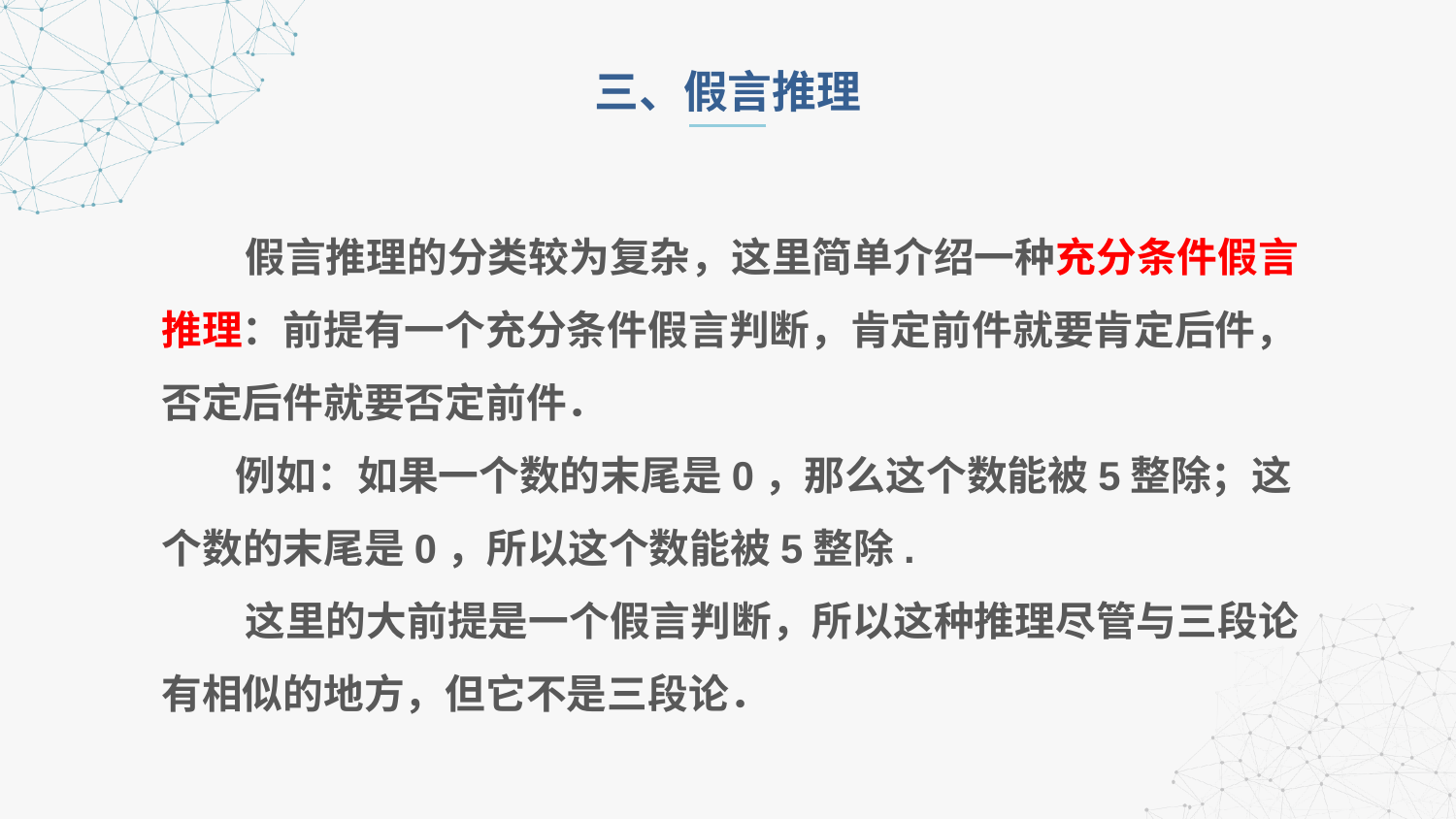

三、假言推理
        假言推理的分类较为复杂，这里简单介绍一种充分条件假言推理：前提有一个充分条件假言判断，肯定前件就要肯定后件，否定后件就要否定前件．
       例如：如果一个数的末尾是0，那么这个数能被5整除；这个数的末尾是0，所以这个数能被5整除.
        这里的大前提是一个假言判断，所以这种推理尽管与三段论有相似的地方，但它不是三段论．